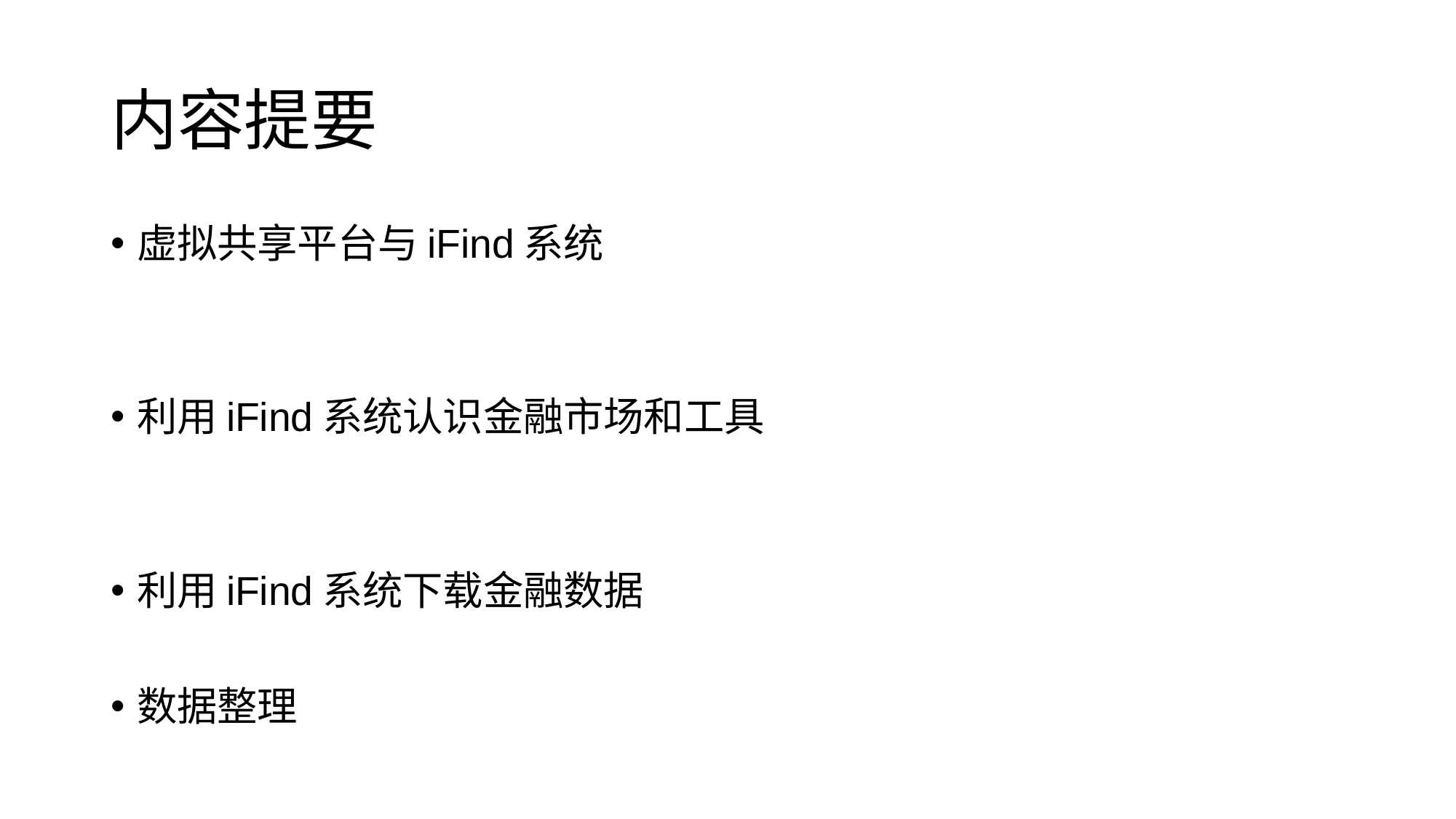

# 内容提要
虚拟共享平台与iFind系统

利用iFind系统认识金融市场和工具

利用iFind系统下载金融数据

数据整理